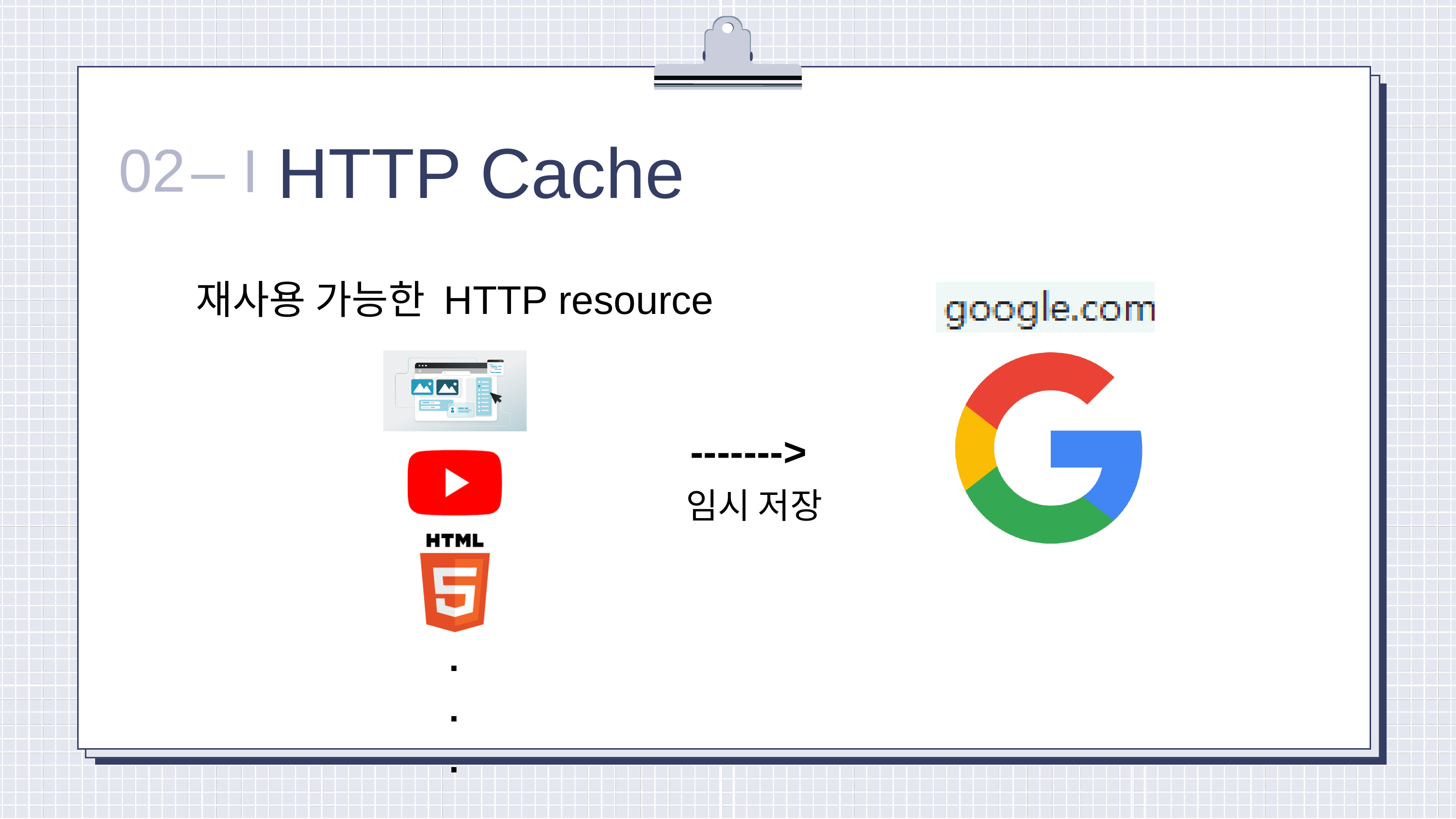

HTTP Cache
02
 – I
재사용 가능한 HTTP resource

.
.
.
------->
임시 저장